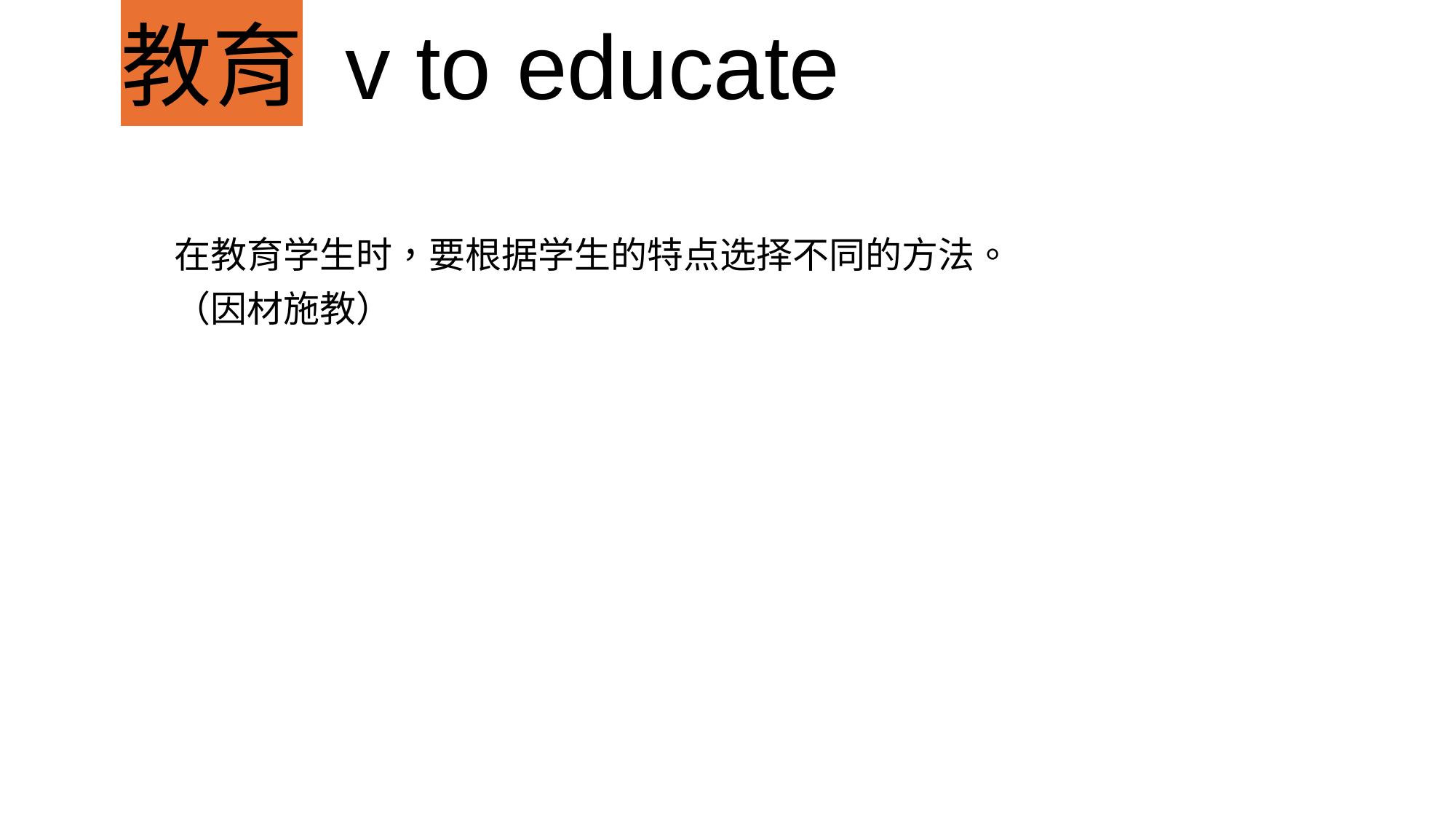

# 教育 v to educate
在教育学生时，要根据学生的特点选择不同的方法。
（因材施教）